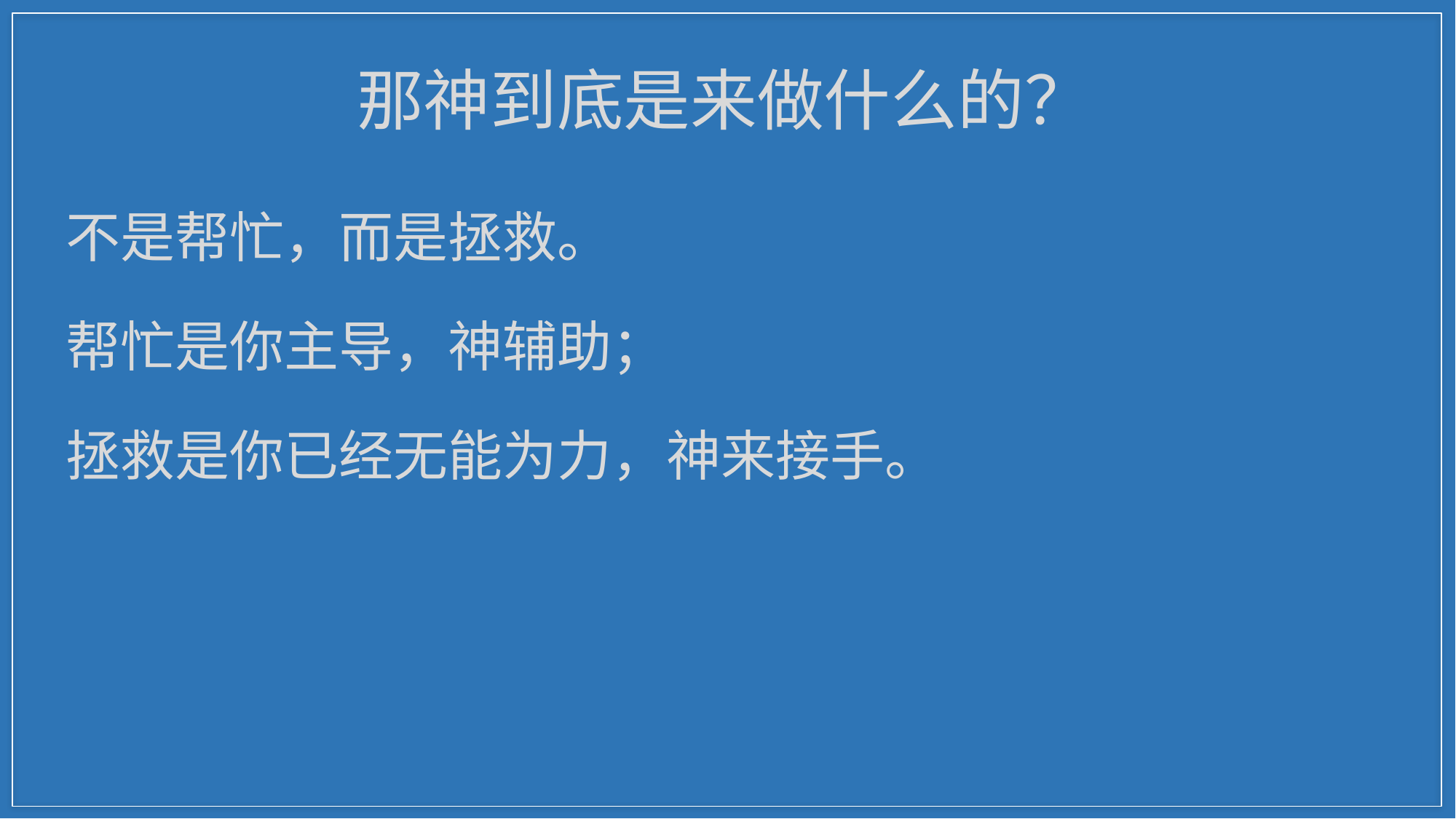

# 那神到底是来做什么的？
不是帮忙，而是拯救。
帮忙是你主导，神辅助；
拯救是你已经无能为力，神来接手。